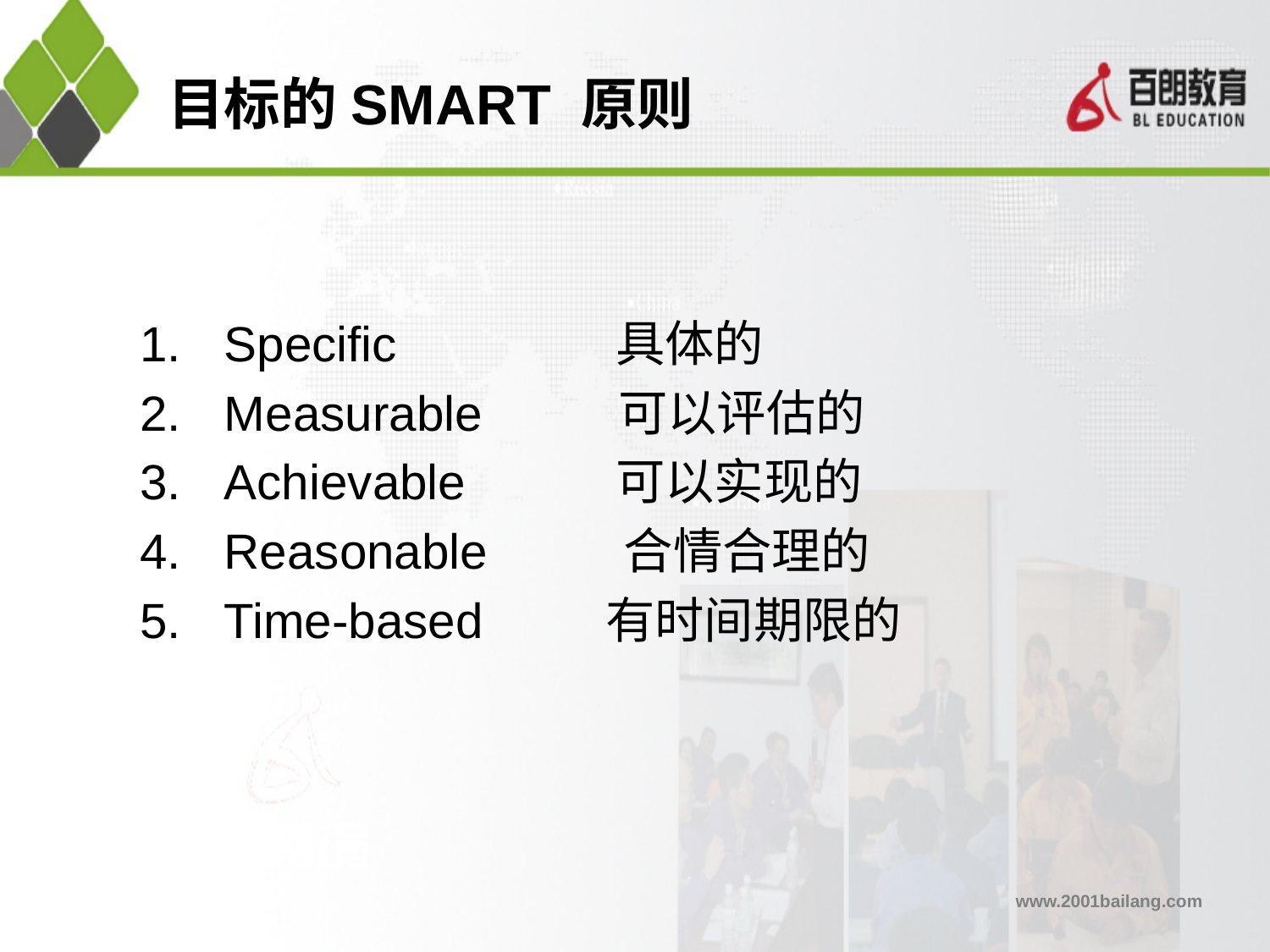

# 目标的SMART 原则
Specific               具体的
Measurable         可以评估的
Achievable          可以实现的
Reasonable         合情合理的
Time-based        有时间期限的